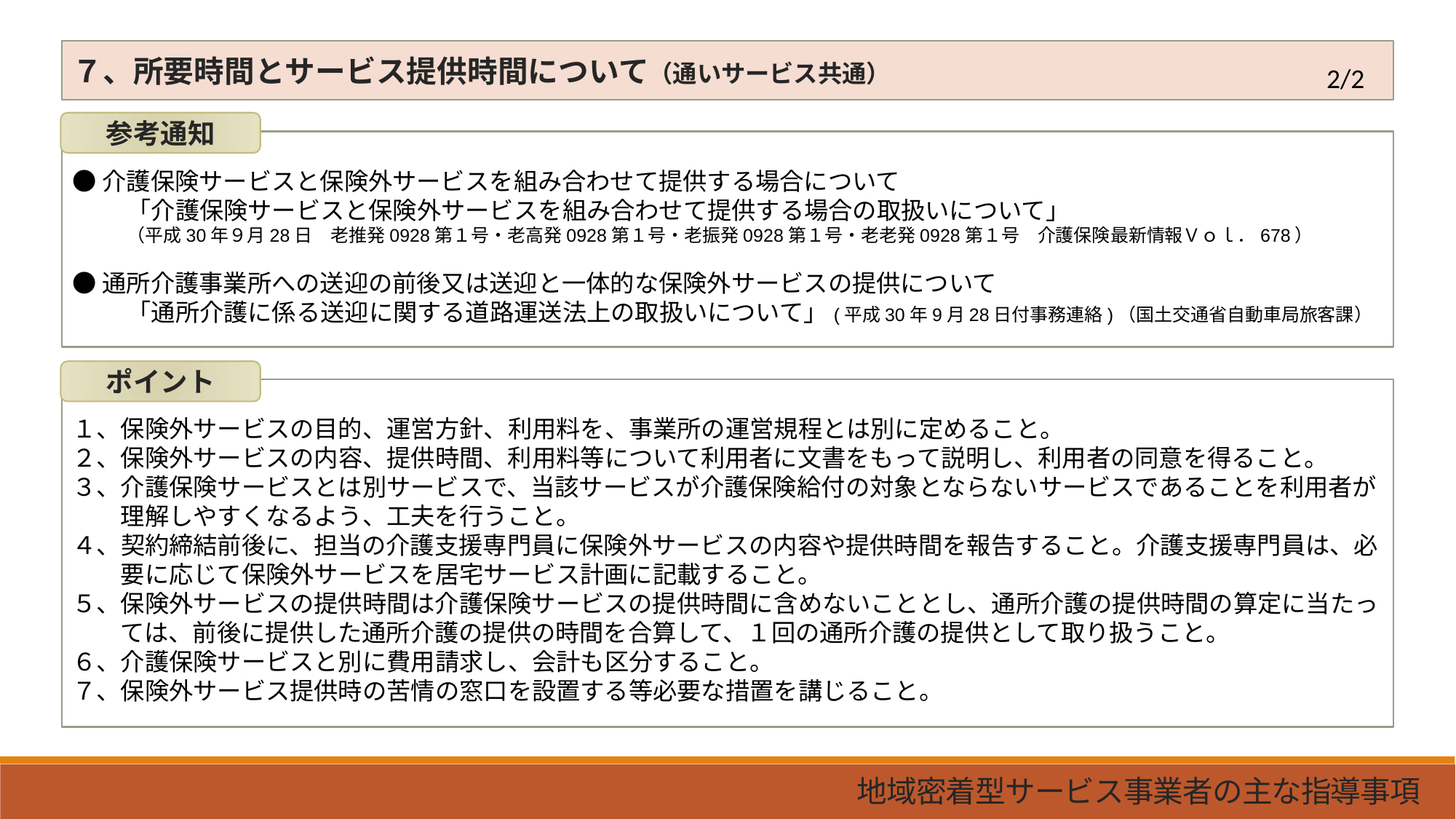

７、所要時間とサービス提供時間について（通いサービス共通）
2/2
参考通知

●介護保険サービスと保険外サービスを組み合わせて提供する場合について
「介護保険サービスと保険外サービスを組み合わせて提供する場合の取扱いについて」
（平成30年９月28日　老推発0928第１号・老高発0928第１号・老振発0928第１号・老老発0928第１号　介護保険最新情報Ｖｏｌ．678）

●通所介護事業所への送迎の前後又は送迎と一体的な保険外サービスの提供について
「通所介護に係る送迎に関する道路運送法上の取扱いについて」(平成30年9月28日付事務連絡)（国土交通省自動車局旅客課）
ポイント

１、保険外サービスの目的、運営方針、利用料を、事業所の運営規程とは別に定めること。
２、保険外サービスの内容、提供時間、利用料等について利用者に文書をもって説明し、利用者の同意を得ること。
３、介護保険サービスとは別サービスで、当該サービスが介護保険給付の対象とならないサービスであることを利用者が
　　理解しやすくなるよう、工夫を行うこと。
４、契約締結前後に、担当の介護支援専門員に保険外サービスの内容や提供時間を報告すること。介護支援専門員は、必
　　要に応じて保険外サービスを居宅サービス計画に記載すること。
５、保険外サービスの提供時間は介護保険サービスの提供時間に含めないこととし、通所介護の提供時間の算定に当たっ
　　ては、前後に提供した通所介護の提供の時間を合算して、１回の通所介護の提供として取り扱うこと。
６、介護保険サービスと別に費用請求し、会計も区分すること。
７、保険外サービス提供時の苦情の窓口を設置する等必要な措置を講じること。
地域密着型サービス事業者の主な指導事項